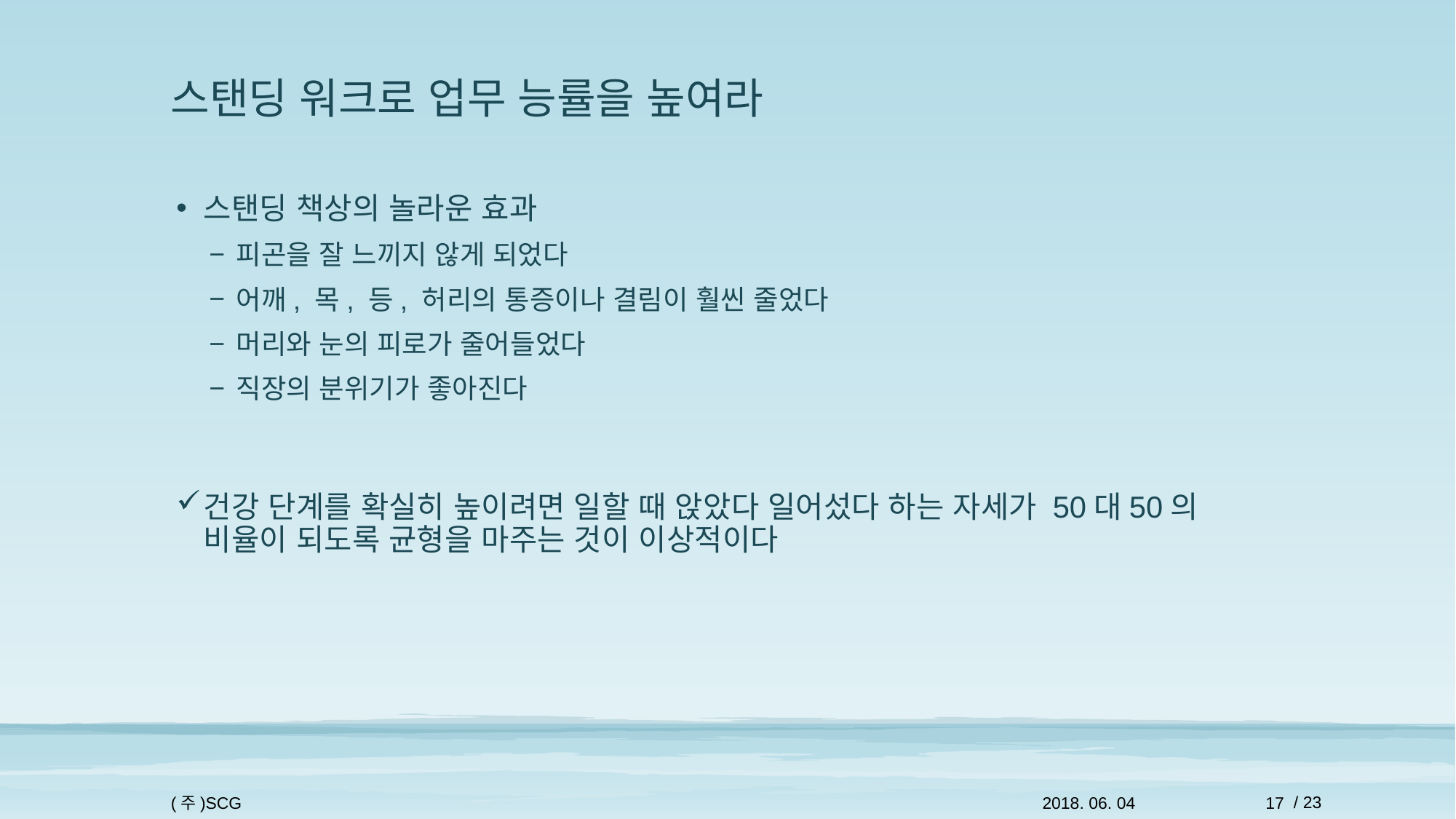

# 스탠딩 워크로 업무 능률을 높여라
스탠딩 책상의 놀라운 효과
피곤을 잘 느끼지 않게 되었다
어깨, 목, 등, 허리의 통증이나 결림이 훨씬 줄었다
머리와 눈의 피로가 줄어들었다
직장의 분위기가 좋아진다

건강 단계를 확실히 높이려면 일할 때 앉았다 일어섰다 하는 자세가 50대50의 비율이 되도록 균형을 마주는 것이 이상적이다
(주)SCG
2018. 06. 04
17